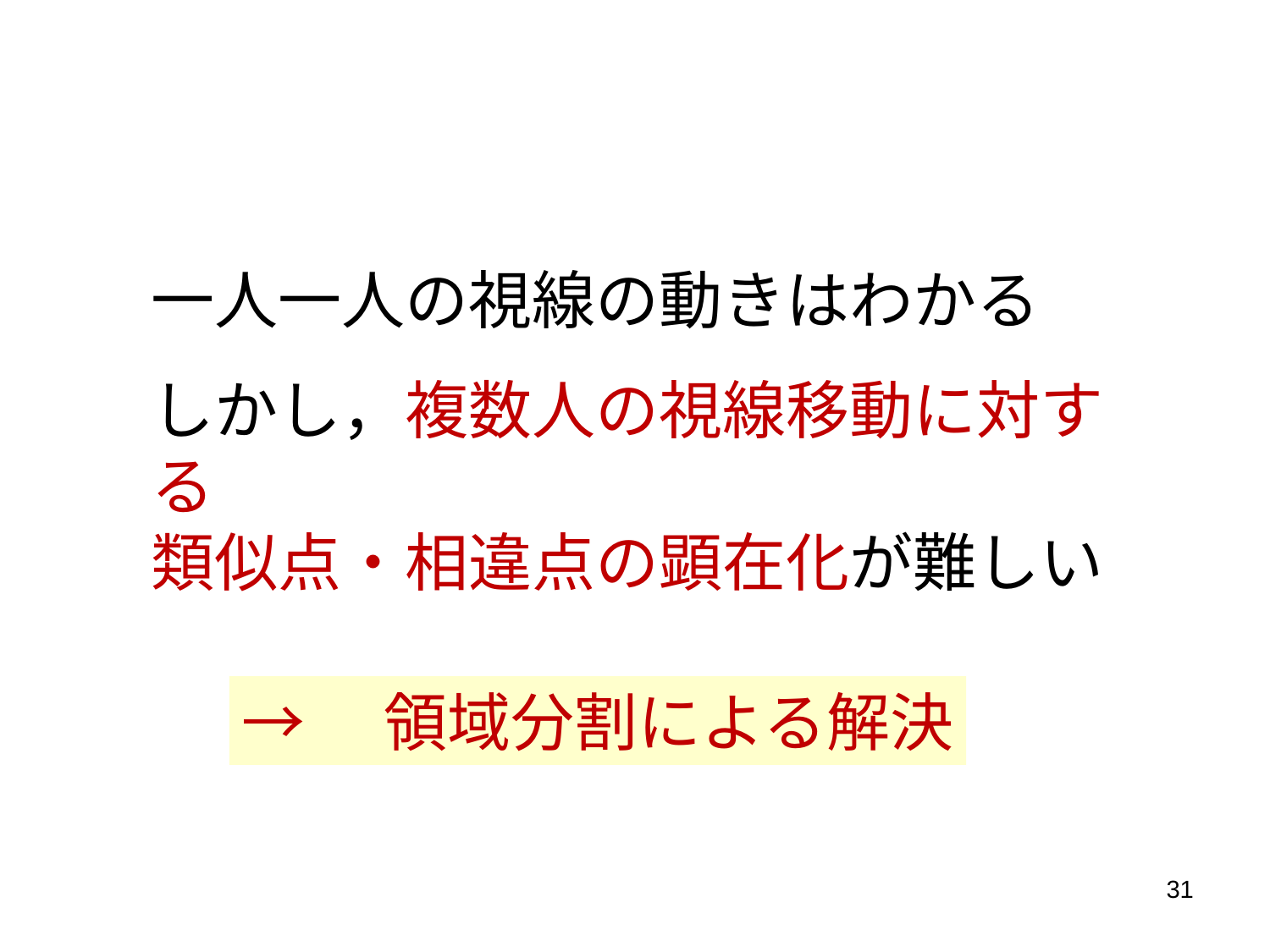

一人一人の視線の動きはわかる

しかし，複数人の視線移動に対する
類似点・相違点の顕在化が難しい
→　領域分割による解決
31